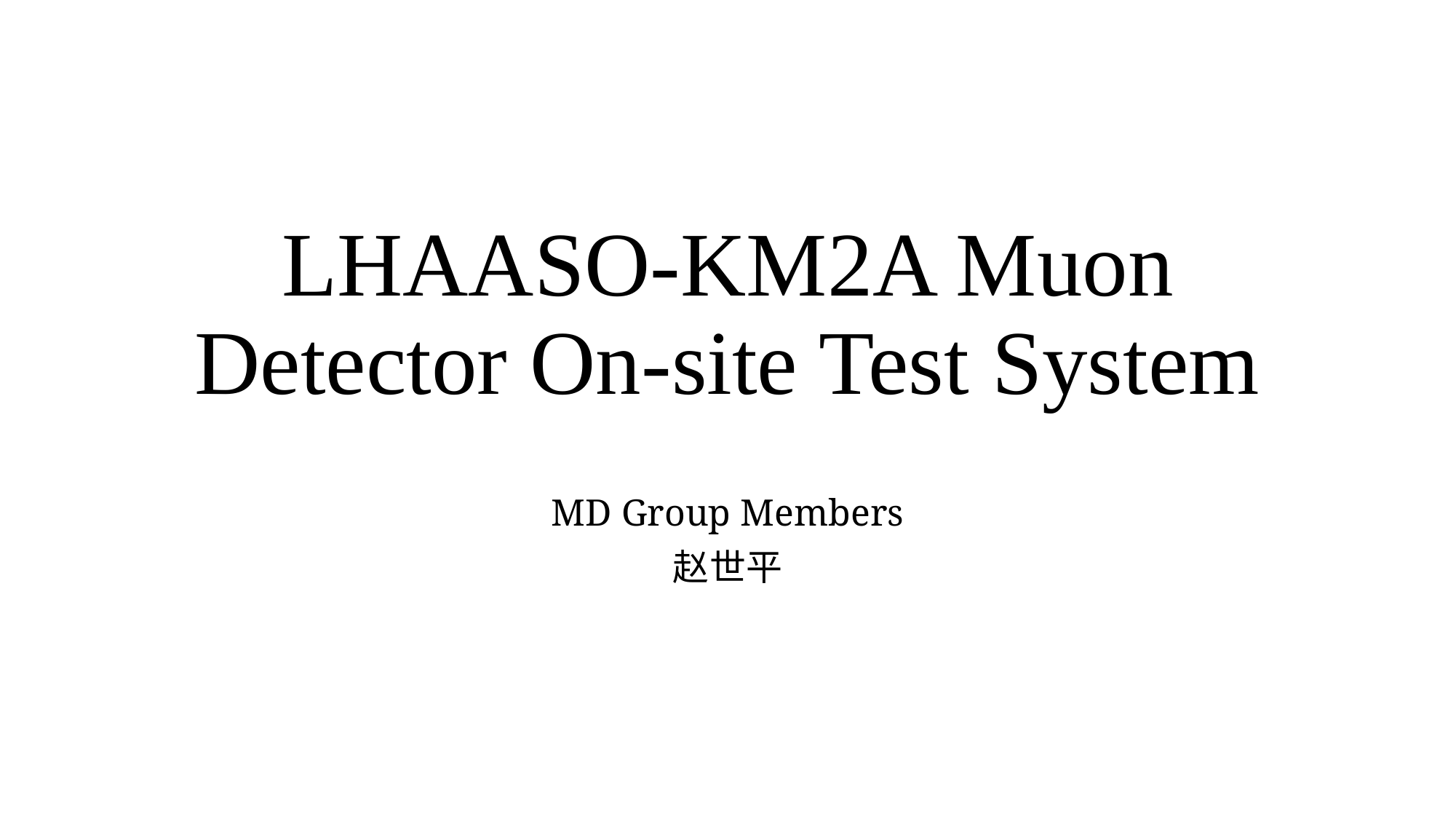

# LHAASO-KM2A Muon Detector On-site Test System

MD Group Members
赵世平